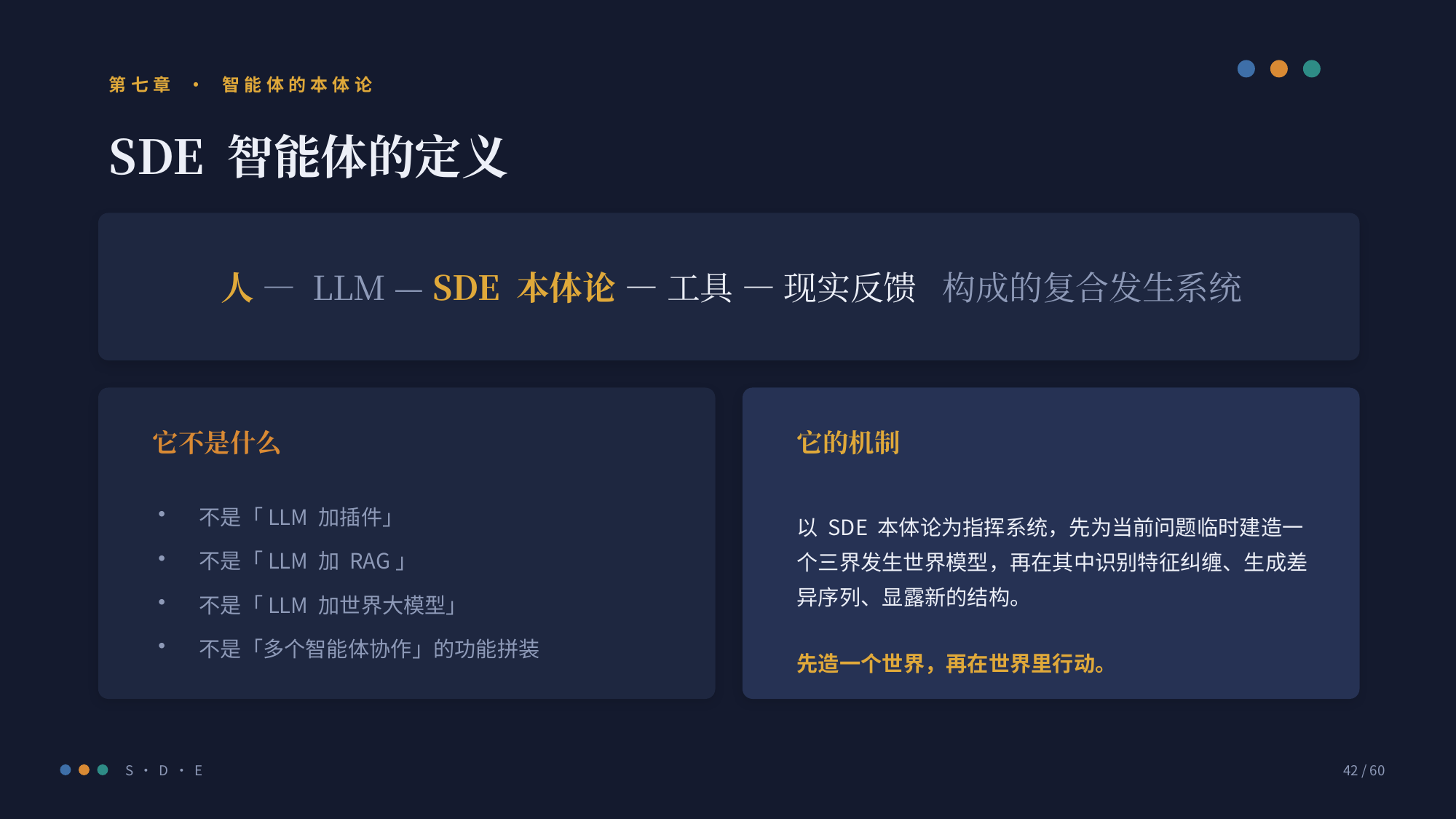

第七章 · 智能体的本体论
SDE 智能体的定义

人 — LLM — SDE 本体论 — 工具 — 现实反馈   构成的复合发生系统

它不是什么
它的机制
不是「LLM 加插件」
不是「LLM 加 RAG」
不是「LLM 加世界大模型」
不是「多个智能体协作」的功能拼装
以 SDE 本体论为指挥系统，先为当前问题临时建造一个三界发生世界模型，再在其中识别特征纠缠、生成差异序列、显露新的结构。
先造一个世界，再在世界里行动。
S · D · E
42 / 60